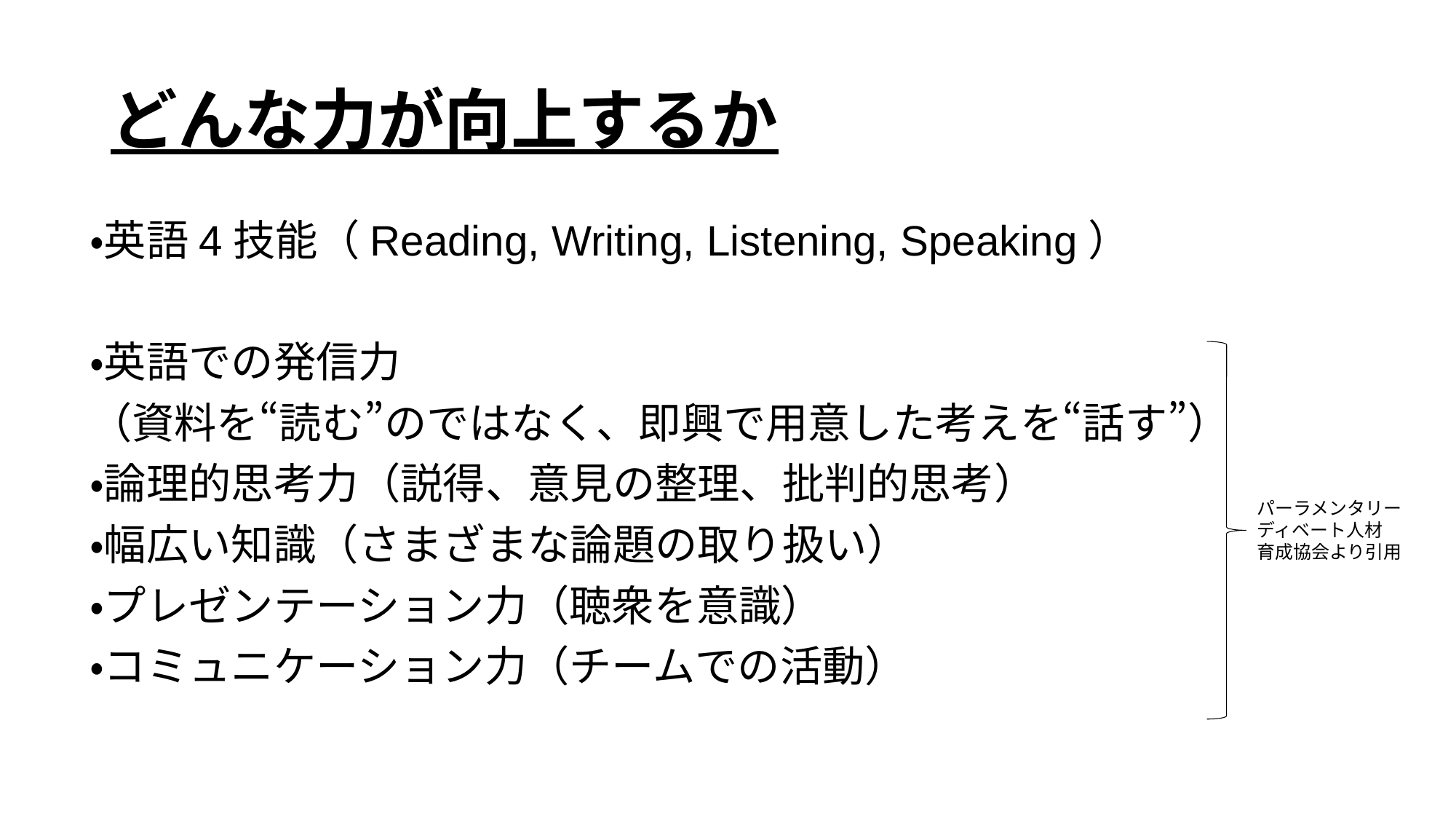

# どんな力が向上するか
・英語4技能（Reading, Writing, Listening, Speaking）

・英語での発信力
（資料を“読む”のではなく、即興で用意した考えを“話す”）
・論理的思考力（説得、意見の整理、批判的思考）
・幅広い知識（さまざまな論題の取り扱い）
・プレゼンテーション力（聴衆を意識）
・コミュニケーション力（チームでの活動）

パーラメンタリーディベート人材
育成協会より引用